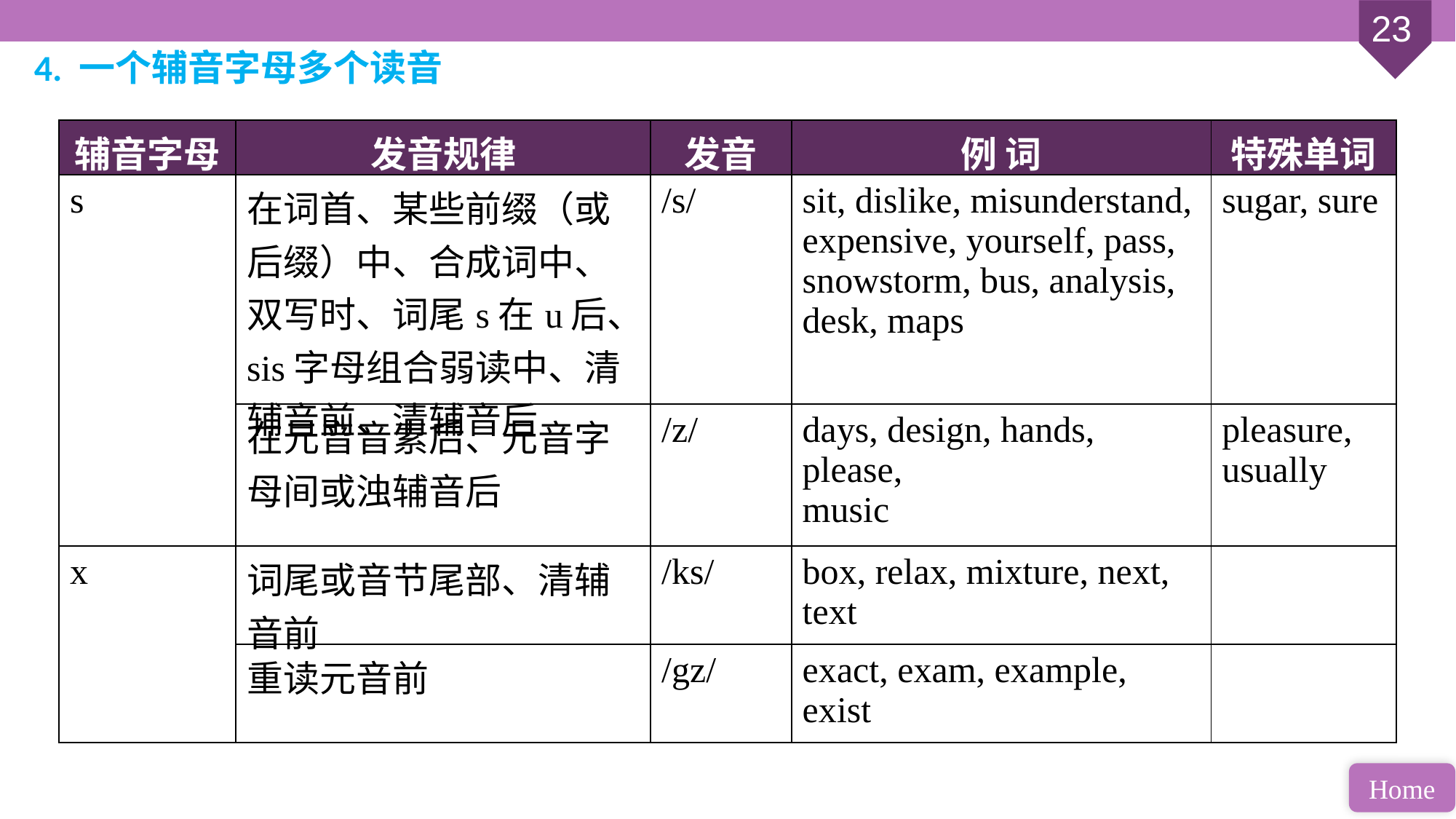

4. 一个辅音字母多个读音
| 辅音字母 | 发音规律 | 发音 | 例 词 | 特殊单词 |
| --- | --- | --- | --- | --- |
| s | 在词首、某些前缀（或后缀）中、合成词中、双写时、词尾s在u后、sis字母组合弱读中、清 辅音前、清辅音后 | /s/ | sit, dislike, misunderstand, expensive, yourself, pass, snowstorm, bus, analysis, desk, maps | sugar, sure |
|  | 在元音音素后、元音字母间或浊辅音后 | /z/ | days, design, hands, please, music | pleasure, usually |
| x | 词尾或音节尾部、清辅 音前 | /ks/ | box, relax, mixture, next, text |  |
|  | 重读元音前 | /gz/ | exact, exam, example, exist |  |